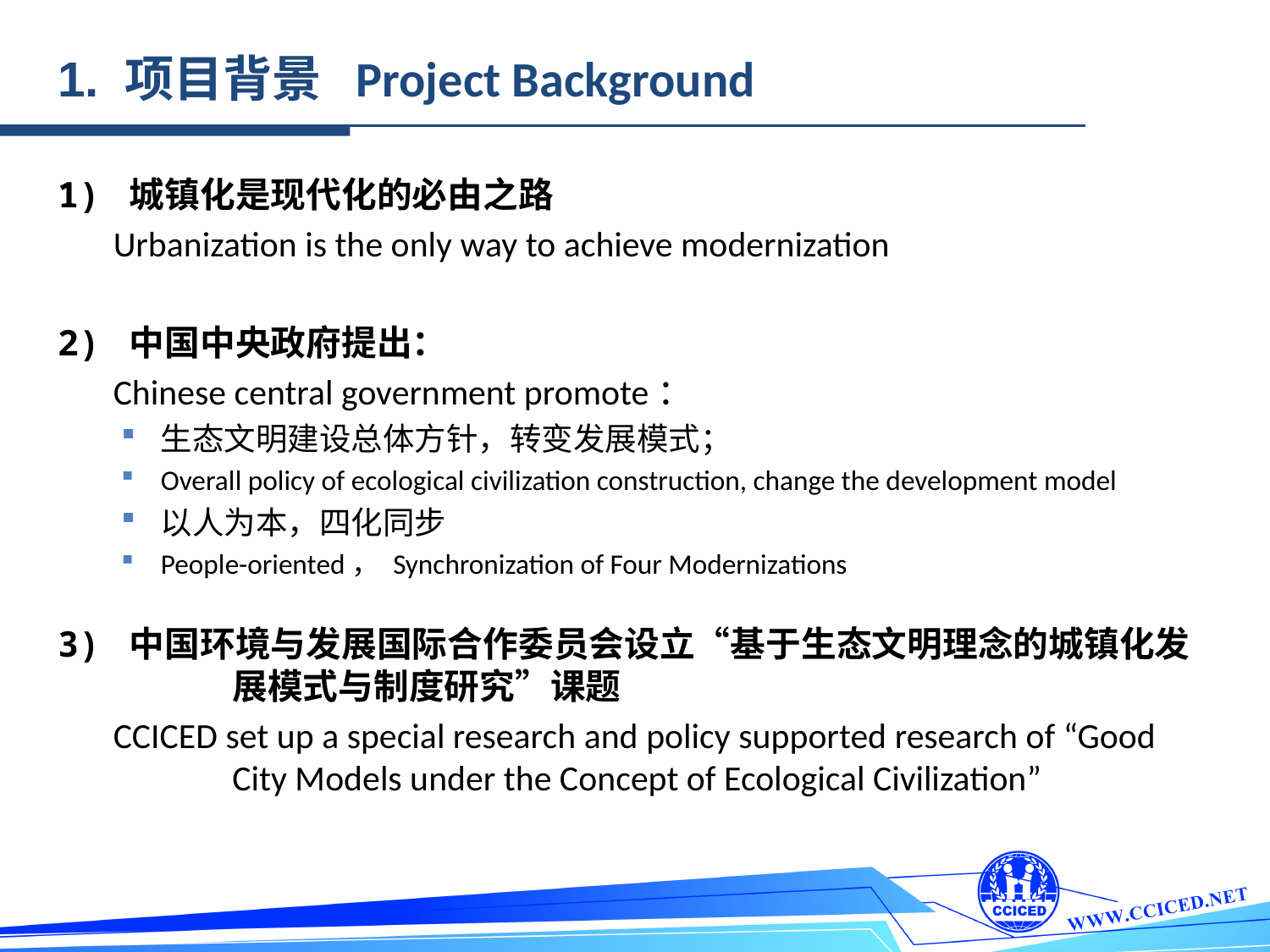

1. 项目背景  Project Background
1) 城镇化是现代化的必由之路
	 Urbanization is the only way to achieve modernization

2) 中国中央政府提出：
 	 Chinese central government promote：
生态文明建设总体方针，转变发展模式；
Overall policy of ecological civilization construction, change the development model
以人为本，四化同步
People-oriented， Synchronization of Four Modernizations

3) 中国环境与发展国际合作委员会设立“基于生态文明理念的城镇化发	展模式与制度研究”课题
 	 CCICED set up a special research and policy supported research of “Good  	City Models under the Concept of Ecological Civilization”